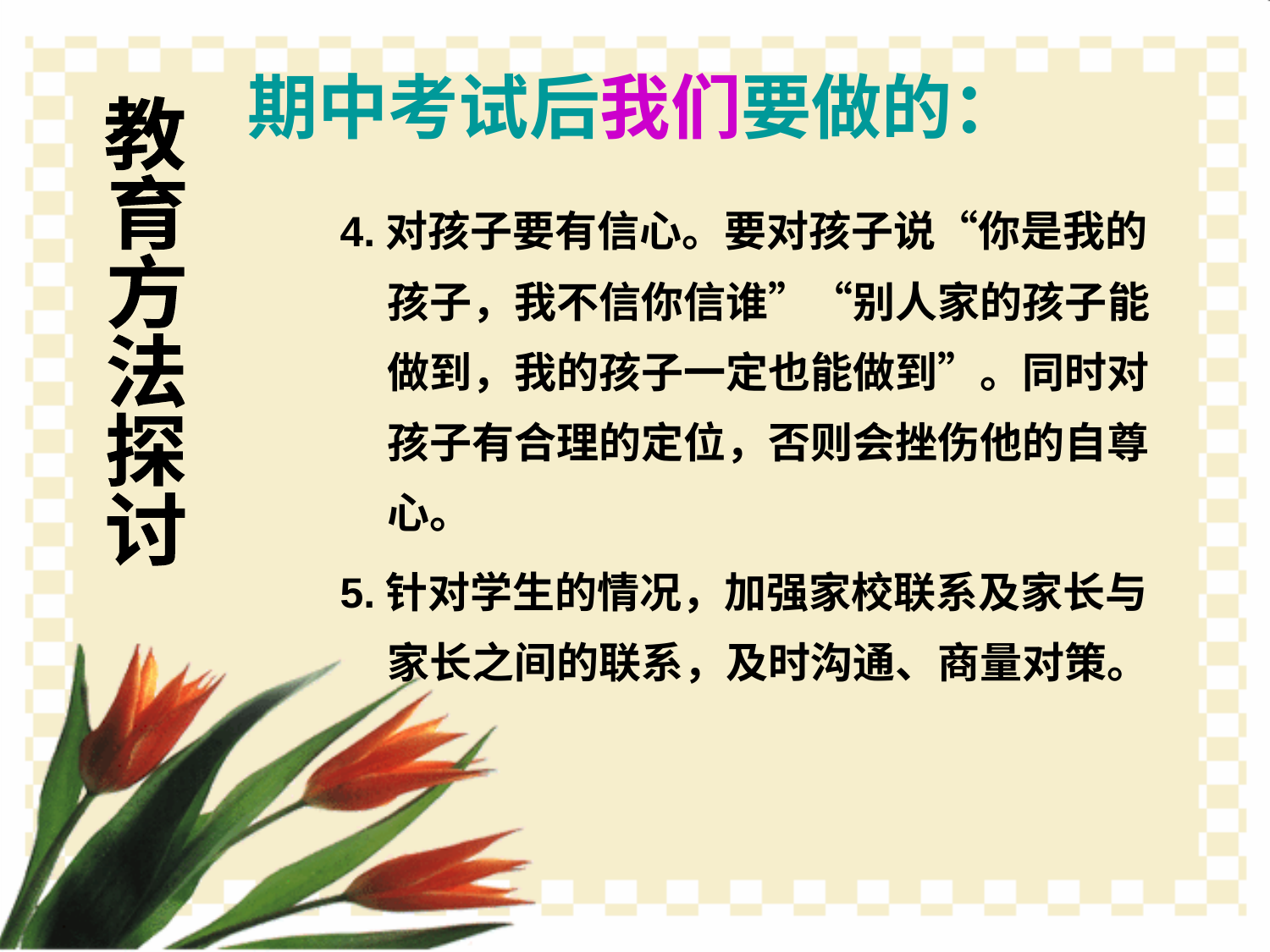

期中考试后我们要做的：
教
育
方
法
探
讨
4.对孩子要有信心。要对孩子说“你是我的孩子，我不信你信谁”“别人家的孩子能做到，我的孩子一定也能做到”。同时对孩子有合理的定位，否则会挫伤他的自尊心。
5.针对学生的情况，加强家校联系及家长与家长之间的联系，及时沟通、商量对策。